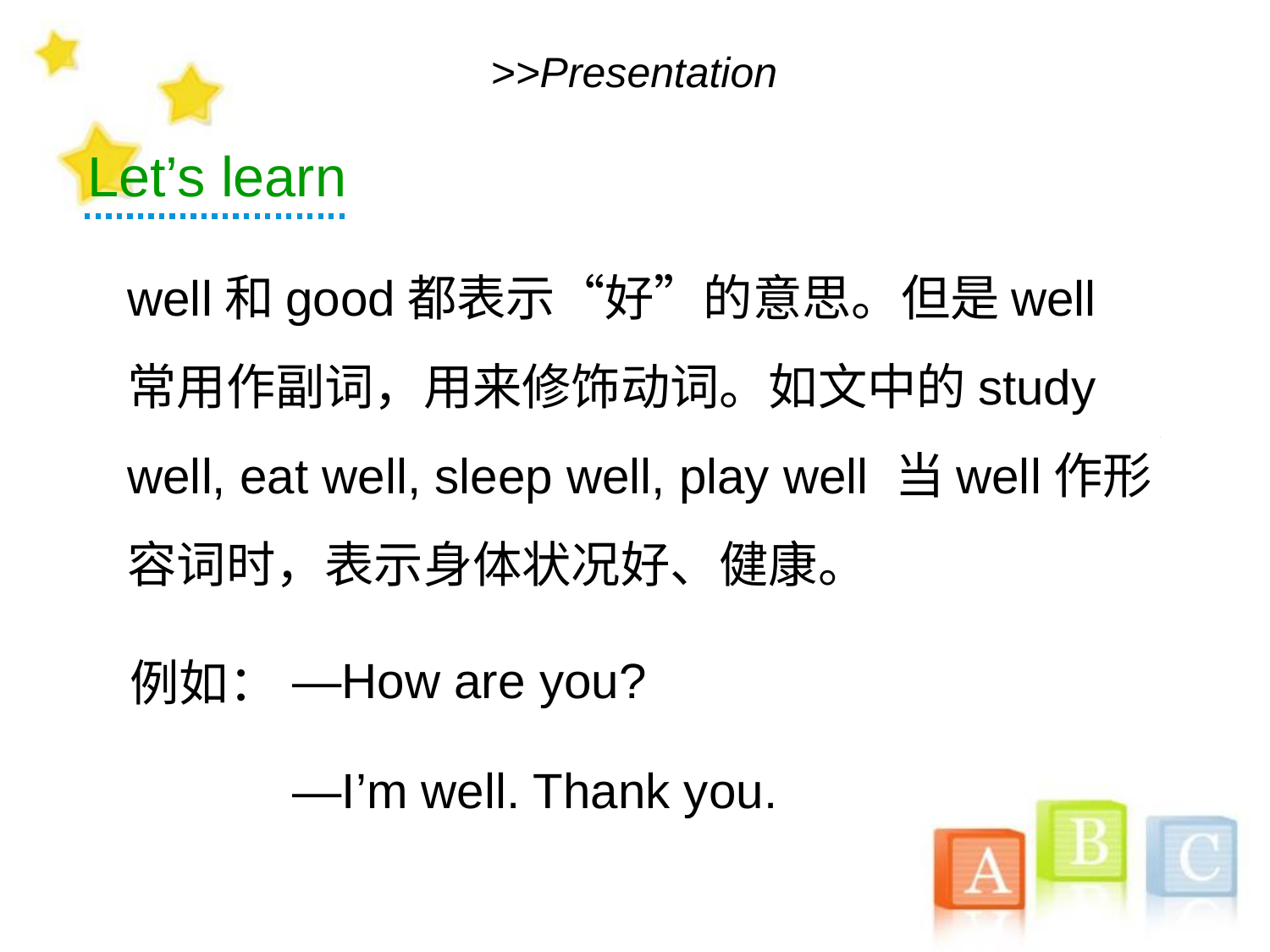

# >>Presentation
Let’s learn
well和good都表示“好”的意思。但是well常用作副词，用来修饰动词。如文中的study well, eat well, sleep well, play well 当well作形容词时，表示身体状况好、健康。
—How are you?
例如：
—I’m well. Thank you.